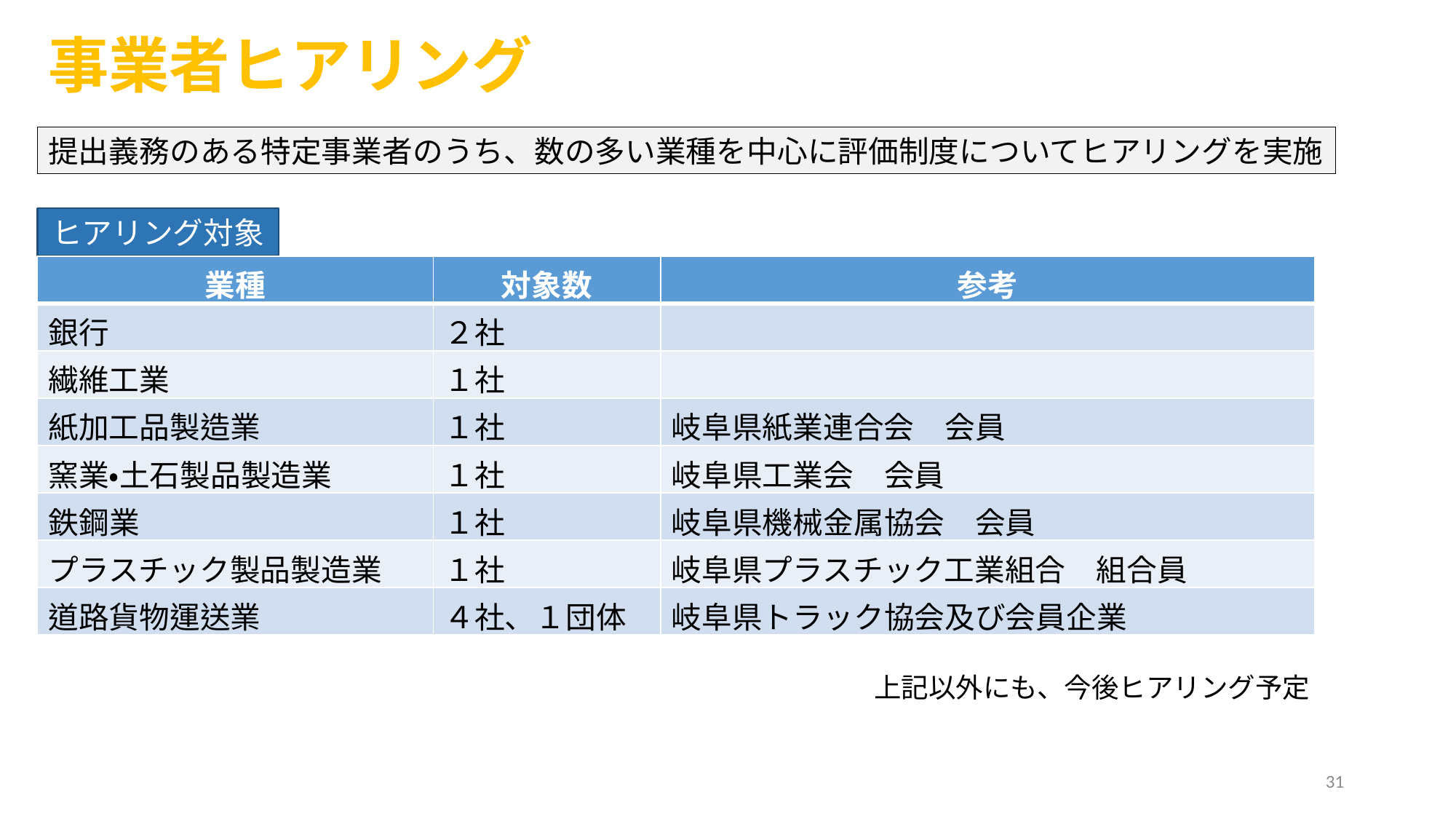

事業者ヒアリング
提出義務のある特定事業者のうち、数の多い業種を中心に評価制度についてヒアリングを実施
ヒアリング対象
| 業種 | 対象数 | 参考 |
| --- | --- | --- |
| 銀行 | ２社 |  |
| 繊維工業 | １社 |  |
| 紙加工品製造業 | １社 | 岐阜県紙業連合会　会員 |
| 窯業・土石製品製造業 | １社 | 岐阜県工業会　会員 |
| 鉄鋼業 | １社 | 岐阜県機械金属協会　会員 |
| プラスチック製品製造業 | １社 | 岐阜県プラスチック工業組合　組合員 |
| 道路貨物運送業 | ４社、１団体 | 岐阜県トラック協会及び会員企業 |
上記以外にも、今後ヒアリング予定
31